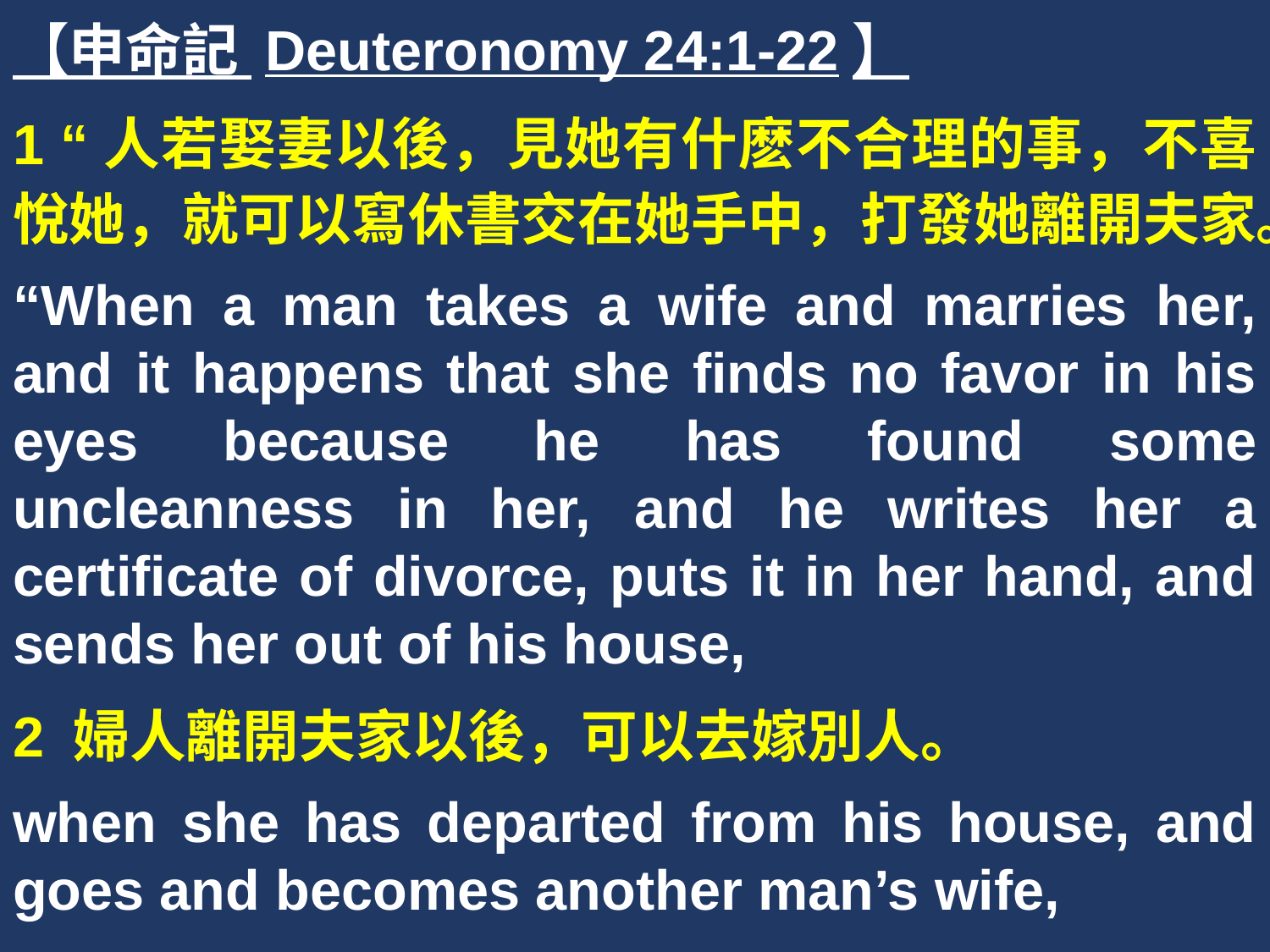

【申命記 Deuteronomy 24:1-22】
1 “人若娶妻以後，見她有什麽不合理的事，不喜悅她，就可以寫休書交在她手中，打發她離開夫家。
“When a man takes a wife and marries her, and it happens that she finds no favor in his eyes because he has found some uncleanness in her, and he writes her a certificate of divorce, puts it in her hand, and sends her out of his house,
2 婦人離開夫家以後，可以去嫁別人。
when she has departed from his house, and goes and becomes another man’s wife,